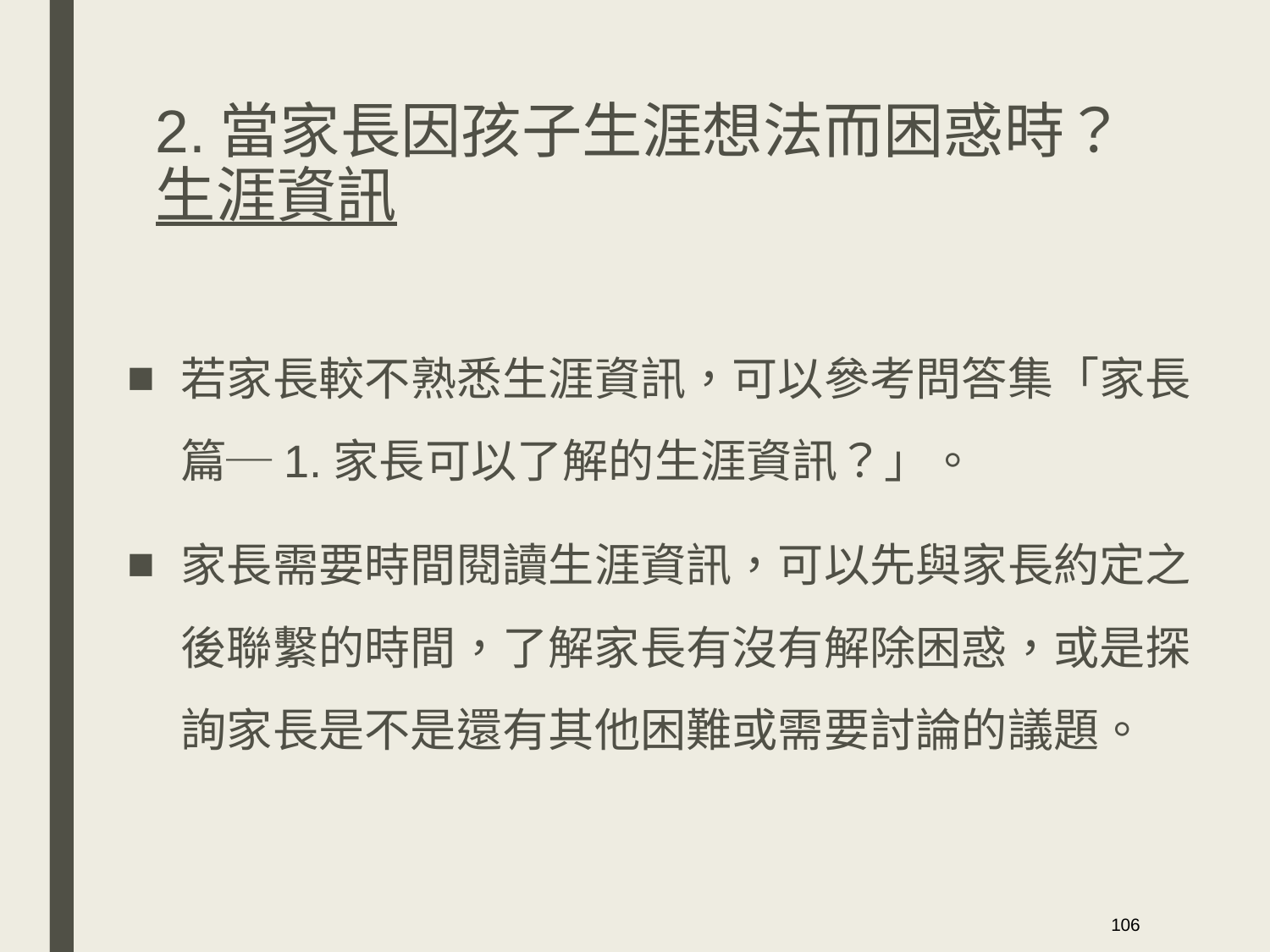

# 2.當家長因孩子生涯想法而困惑時？ 生涯資訊
若家長較不熟悉生涯資訊，可以參考問答集「家長篇─1.家長可以了解的生涯資訊？」。
家長需要時間閱讀生涯資訊，可以先與家長約定之後聯繫的時間，了解家長有沒有解除困惑，或是探詢家長是不是還有其他困難或需要討論的議題。
106